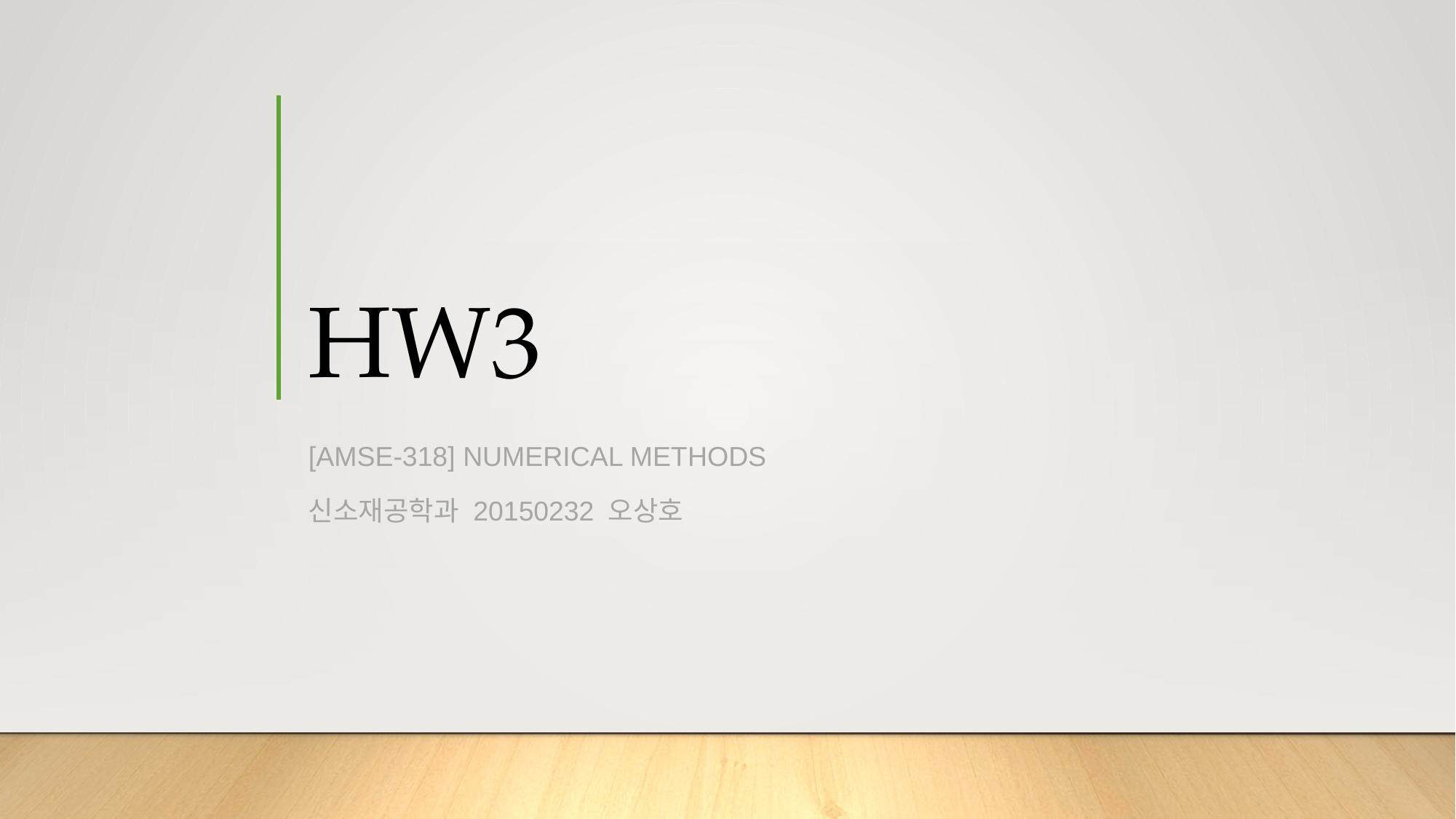

# HW3
[AMSE-318] numerical Methods
신소재공학과 20150232 오상호